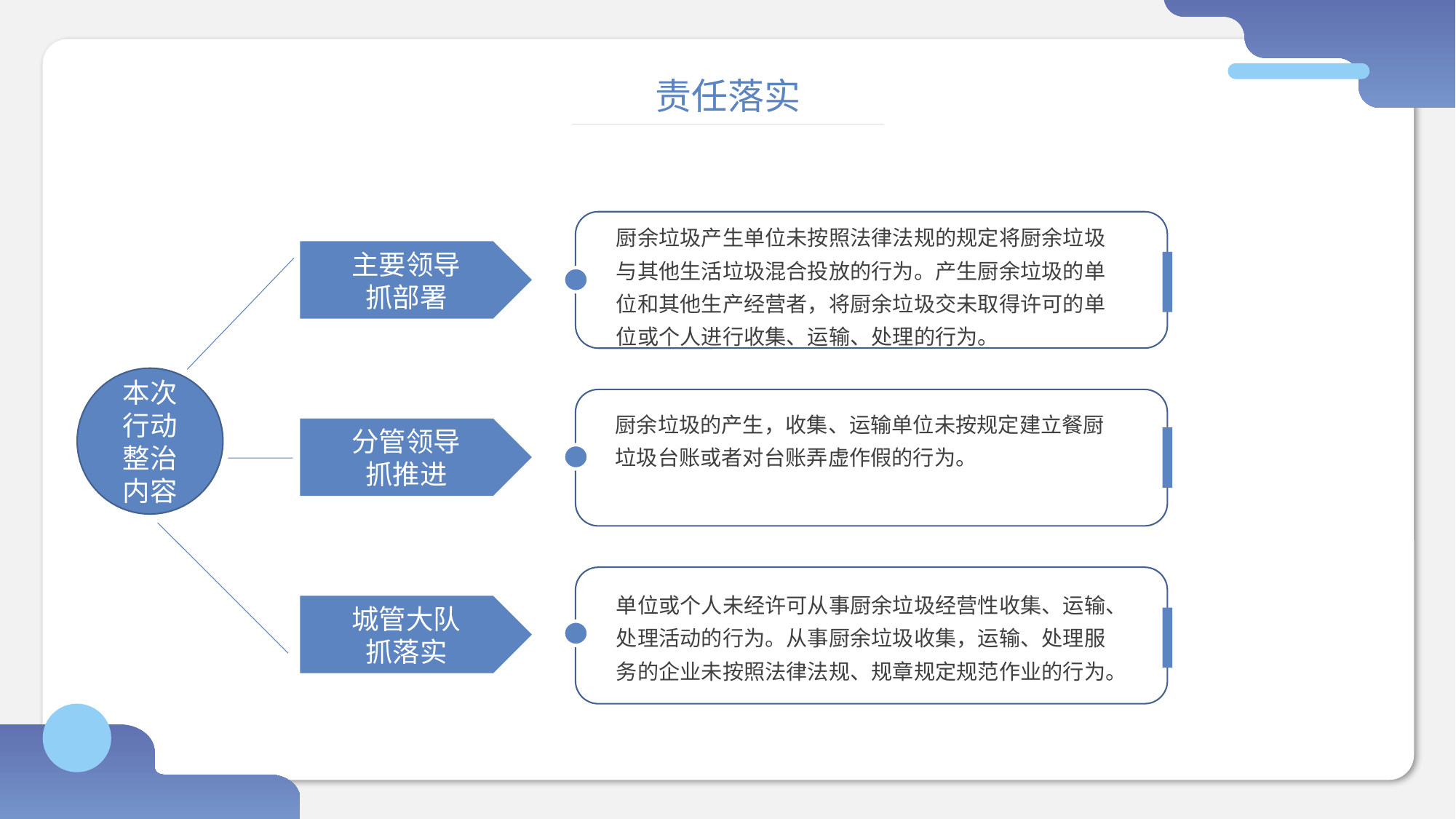

责任落实

厨余垃圾产生单位未按照法律法规的规定将厨余垃圾与其他生活垃圾混合投放的行为。产生厨余垃圾的单位和其他生产经营者，将厨余垃圾交未取得许可的单位或个人进行收集、运输、处理的行为。

主要领导
抓部署

厨余垃圾的产生，收集、运输单位未按规定建立餐厨垃圾台账或者对台账弄虚作假的行为。
分管领导
抓推进

单位或个人未经许可从事厨余垃圾经营性收集、运输、处理活动的行为。从事厨余垃圾收集，运输、处理服务的企业未按照法律法规、规章规定规范作业的行为。
城管大队
抓落实

本次行动整治内容